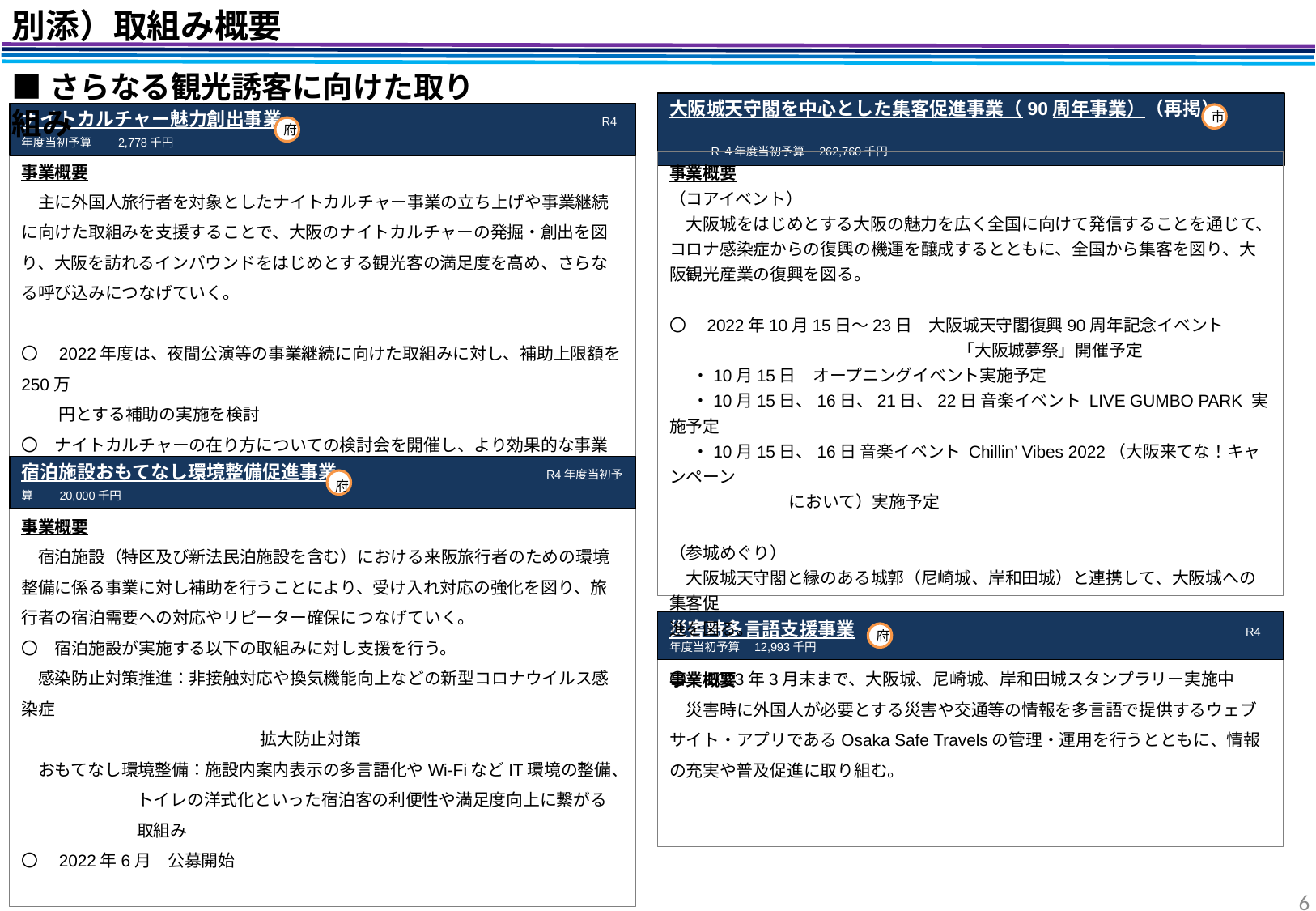

別添）取組み概要
■さらなる観光誘客に向けた取り組み
大阪城天守閣を中心とした集客促進事業（90周年事業）（再掲）
　　　　　　　　　　　　　　　　　　　　　　　　　　　　　　　　　　R４年度当初予算　262,760千円
市
ナイトカルチャー魅力創出事業　　　　　　　　　　　　　　　　　　　　R4年度当初予算　　2,778千円
府
事業概要
　主に外国人旅行者を対象としたナイトカルチャー事業の立ち上げや事業継続に向けた取組みを支援することで、大阪のナイトカルチャーの発掘・創出を図り、大阪を訪れるインバウンドをはじめとする観光客の満足度を高め、さらなる呼び込みにつなげていく。

〇　2022年度は、夜間公演等の事業継続に向けた取組みに対し、補助上限額を250万
　　 円とする補助の実施を検討
〇　ナイトカルチャーの在り方についての検討会を開催し、より効果的な事業となるよう見直
　　 しを進める

事業概要
（コアイベント）
　大阪城をはじめとする大阪の魅力を広く全国に向けて発信することを通じて、コロナ感染症からの復興の機運を醸成するとともに、全国から集客を図り、大阪観光産業の復興を図る。

〇　2022年10月15日～23日　大阪城天守閣復興90周年記念イベント
                                                                          「大阪城夢祭」開催予定
     ・10月15日　オープニングイベント実施予定
     ・10月15日、16日、21日、22日 音楽イベント LIVE GUMBO PARK 実施予定
     ・10月15日、16日 音楽イベント Chillin’ Vibes 2022（大阪来てな！キャンペーン
                              において）実施予定

（参城めぐり）
　大阪城天守閣と縁のある城郭（尼崎城、岸和田城）と連携して、大阪城への集客促
進を図る。

〇　2023年3月末まで、大阪城、尼崎城、岸和田城スタンプラリー実施中

宿泊施設おもてなし環境整備促進事業　　　　　　　　　　　R4年度当初予算　　20,000千円
府
事業概要
　宿泊施設（特区及び新法民泊施設を含む）における来阪旅行者のための環境整備に係る事業に対し補助を行うことにより、受け入れ対応の強化を図り、旅行者の宿泊需要への対応やリピーター確保につなげていく。
〇　宿泊施設が実施する以下の取組みに対し支援を行う。
　感染防止対策推進：非接触対応や換気機能向上などの新型コロナウイルス感染症
　　　 　　　　　　　　　　　拡大防止対策
　おもてなし環境整備：施設内案内表示の多言語化やWi-FiなどIT環境の整備、
                             トイレの洋式化といった宿泊客の利便性や満足度向上に繋がる
                             取組み
〇　2022年6月　公募開始
災害時多言語支援事業　　　　　　　　　　　　　　　　　　　　　　　　　　　　　　　　　R4年度当初予算　12,993千円
府
事業概要
　災害時に外国人が必要とする災害や交通等の情報を多言語で提供するウェブサイト・アプリであるOsaka Safe Travelsの管理・運用を行うとともに、情報の充実や普及促進に取り組む。

6